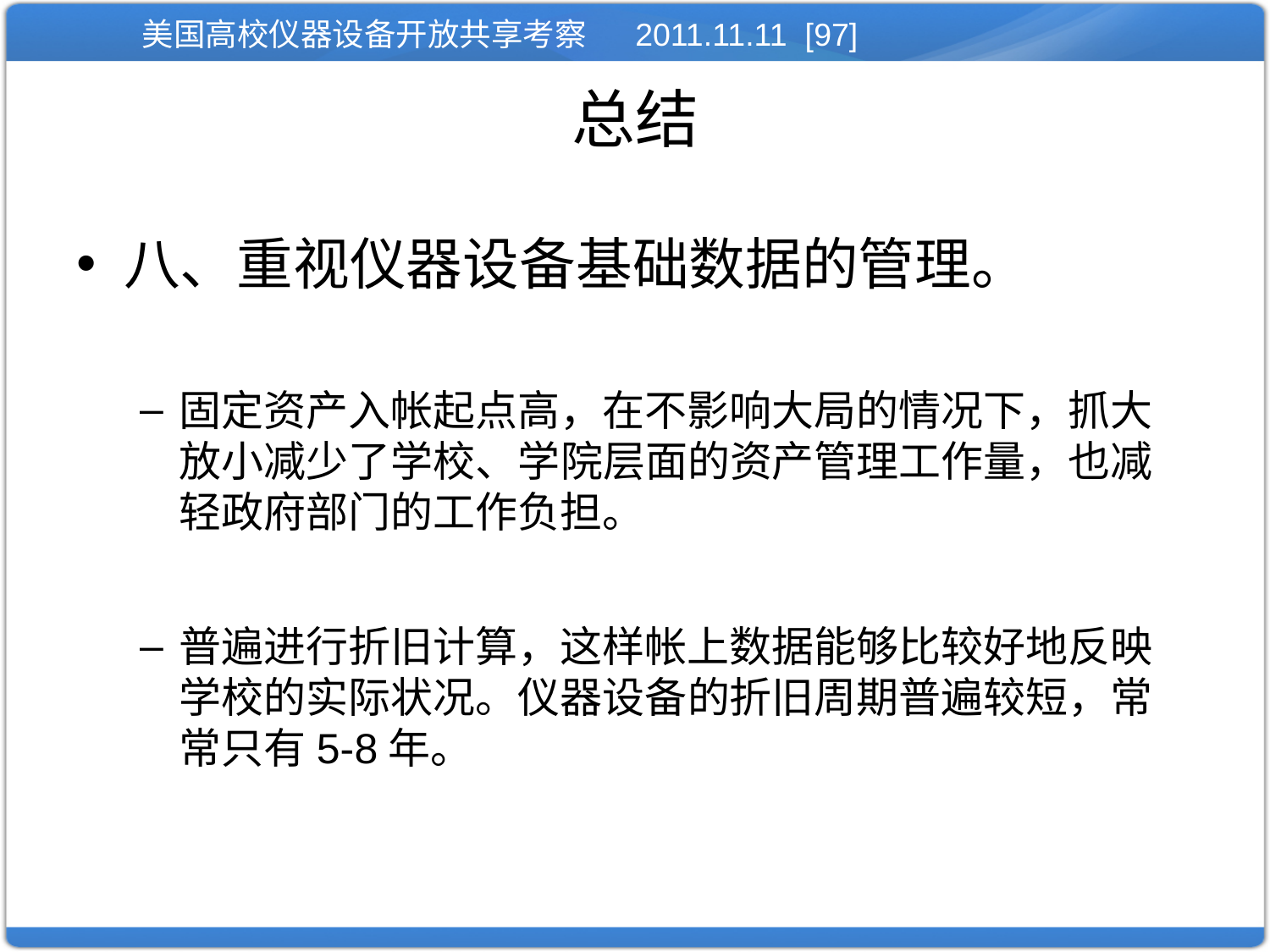

# 总结
八、重视仪器设备基础数据的管理。

固定资产入帐起点高，在不影响大局的情况下，抓大放小减少了学校、学院层面的资产管理工作量，也减轻政府部门的工作负担。

普遍进行折旧计算，这样帐上数据能够比较好地反映学校的实际状况。仪器设备的折旧周期普遍较短，常常只有5-8年。